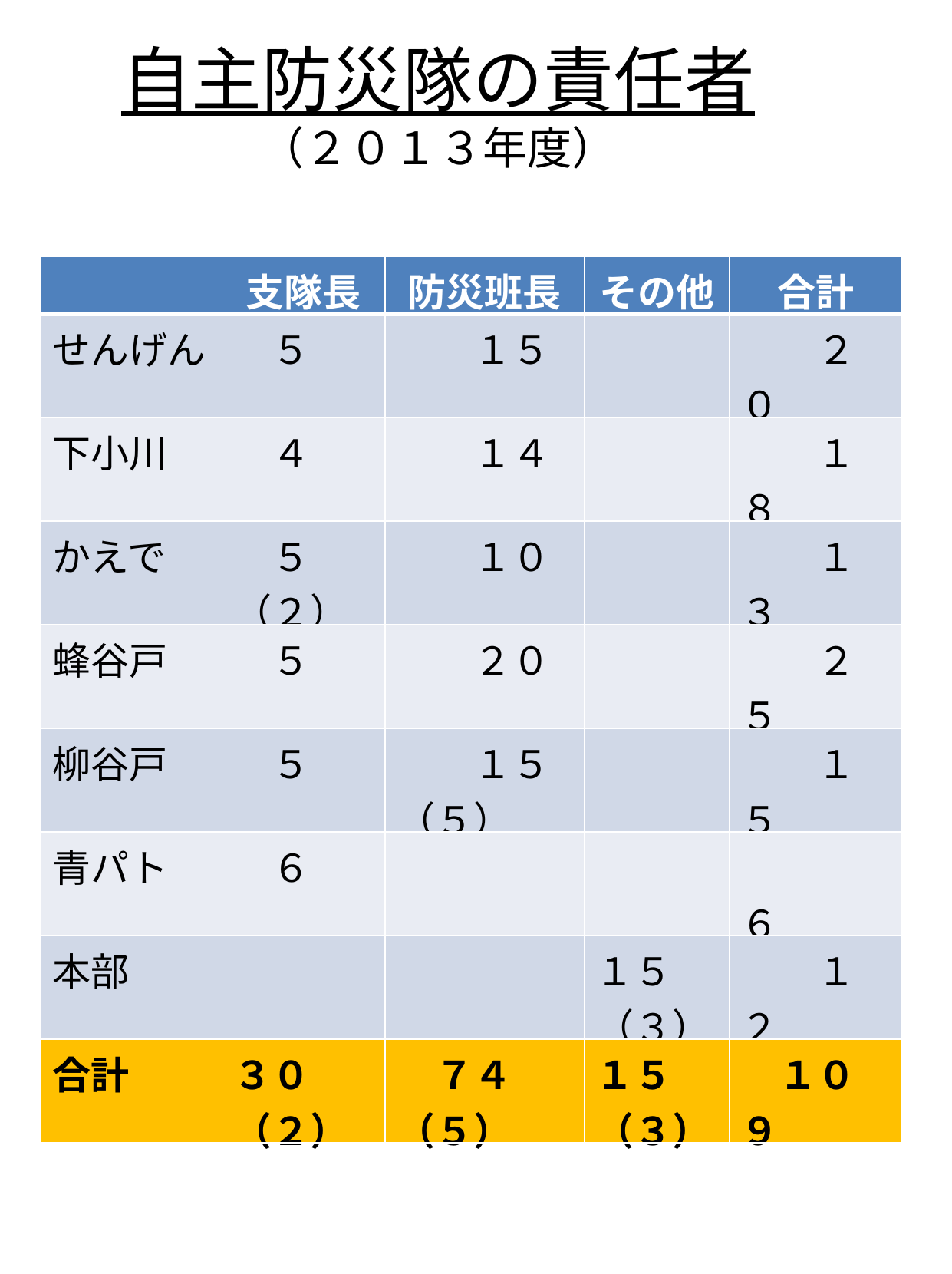

自主防災隊の責任者
（２０１３年度）
|  | 支隊長 | 防災班長 | その他 | 合計 |
| --- | --- | --- | --- | --- |
| せんげん | ５ | １５ |  | ２０ |
| 下小川 | ４ | １４ |  | １８ |
| かえで | ５（２） | １０ |  | １３ |
| 蜂谷戸 | ５ | ２０ |  | ２５ |
| 柳谷戸 | ５ | １５（５） |  | １５ |
| 青パト | ６ |  |  | ６ |
| 本部 |  |  | １５（３） | １２ |
| 合計 | ３０（２） | ７４（５） | １５（３） | １０９ |
名簿は別紙